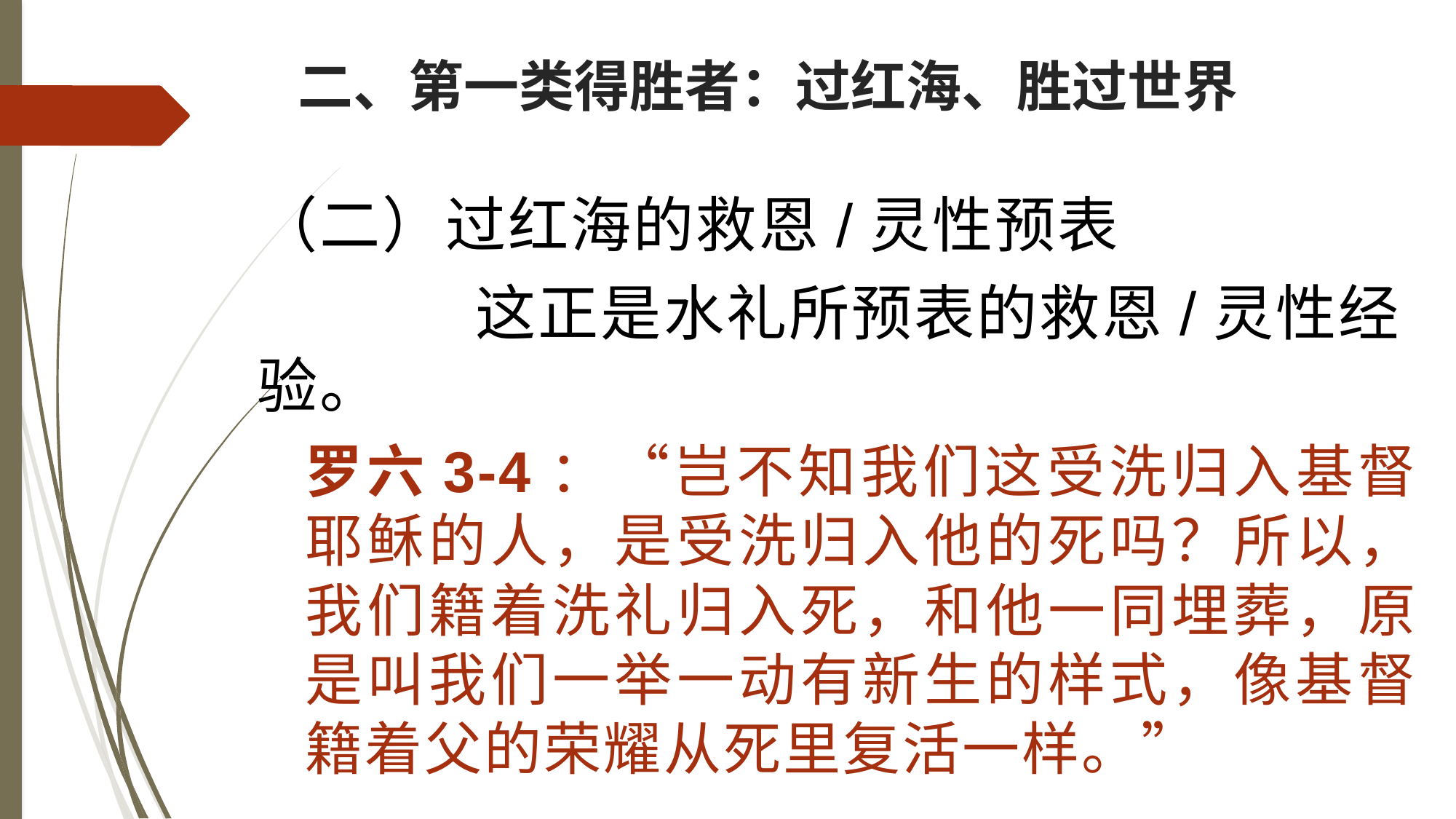

# 二、第一类得胜者：过红海、胜过世界
（二）过红海的救恩/灵性预表
		这正是水礼所预表的救恩/灵性经验。
罗六3-4：“岂不知我们这受洗归入基督耶稣的人，是受洗归入他的死吗？所以，我们籍着洗礼归入死，和他一同埋葬，原是叫我们一举一动有新生的样式，像基督籍着父的荣耀从死里复活一样。”